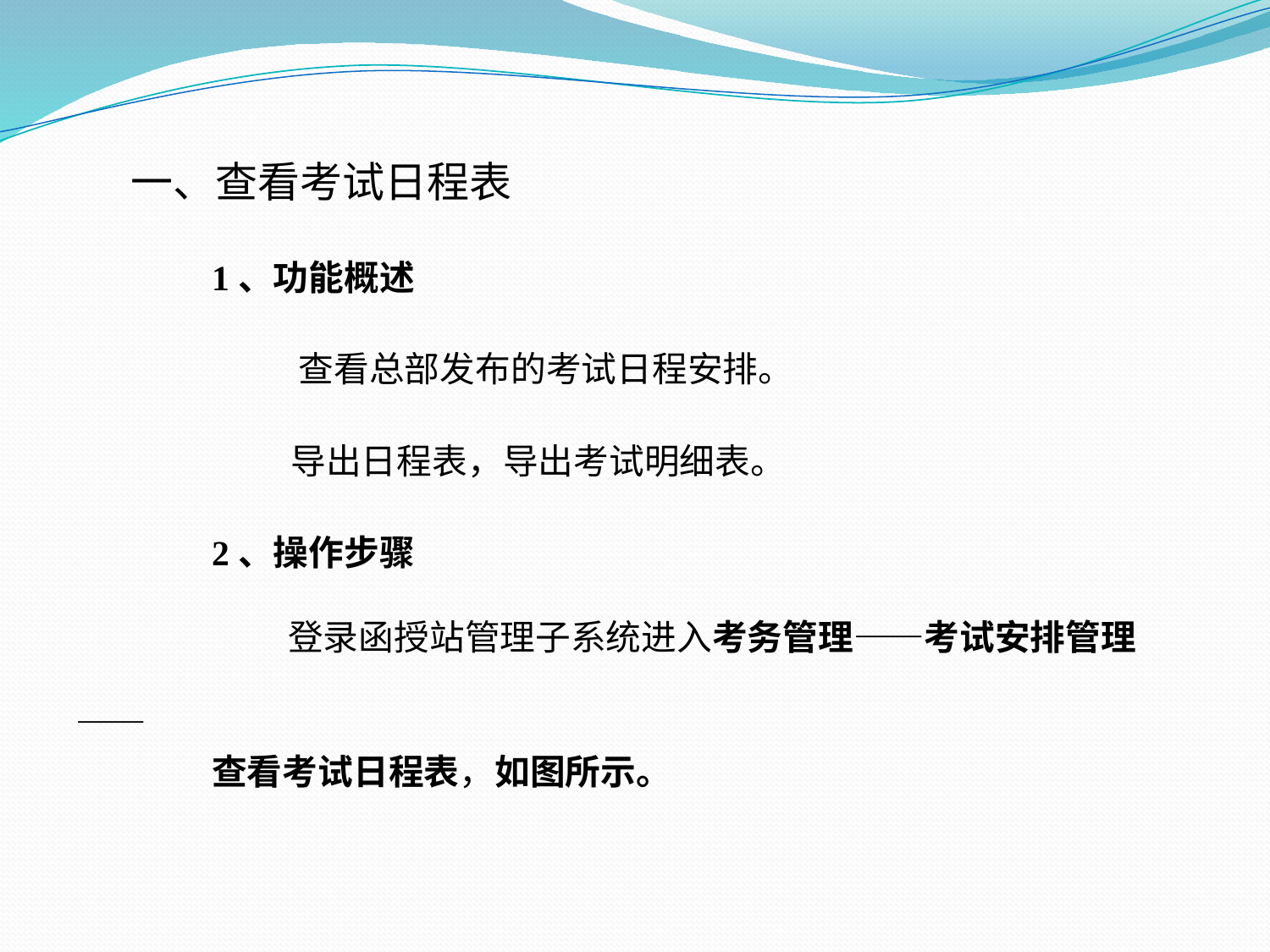

一、查看考试日程表
1、功能概述
          查看总部发布的考试日程安排。
         导出日程表，导出考试明细表。
2、操作步骤
                          登录函授站管理子系统进入考务管理——考试安排管理——
查看考试日程表，如图所示。